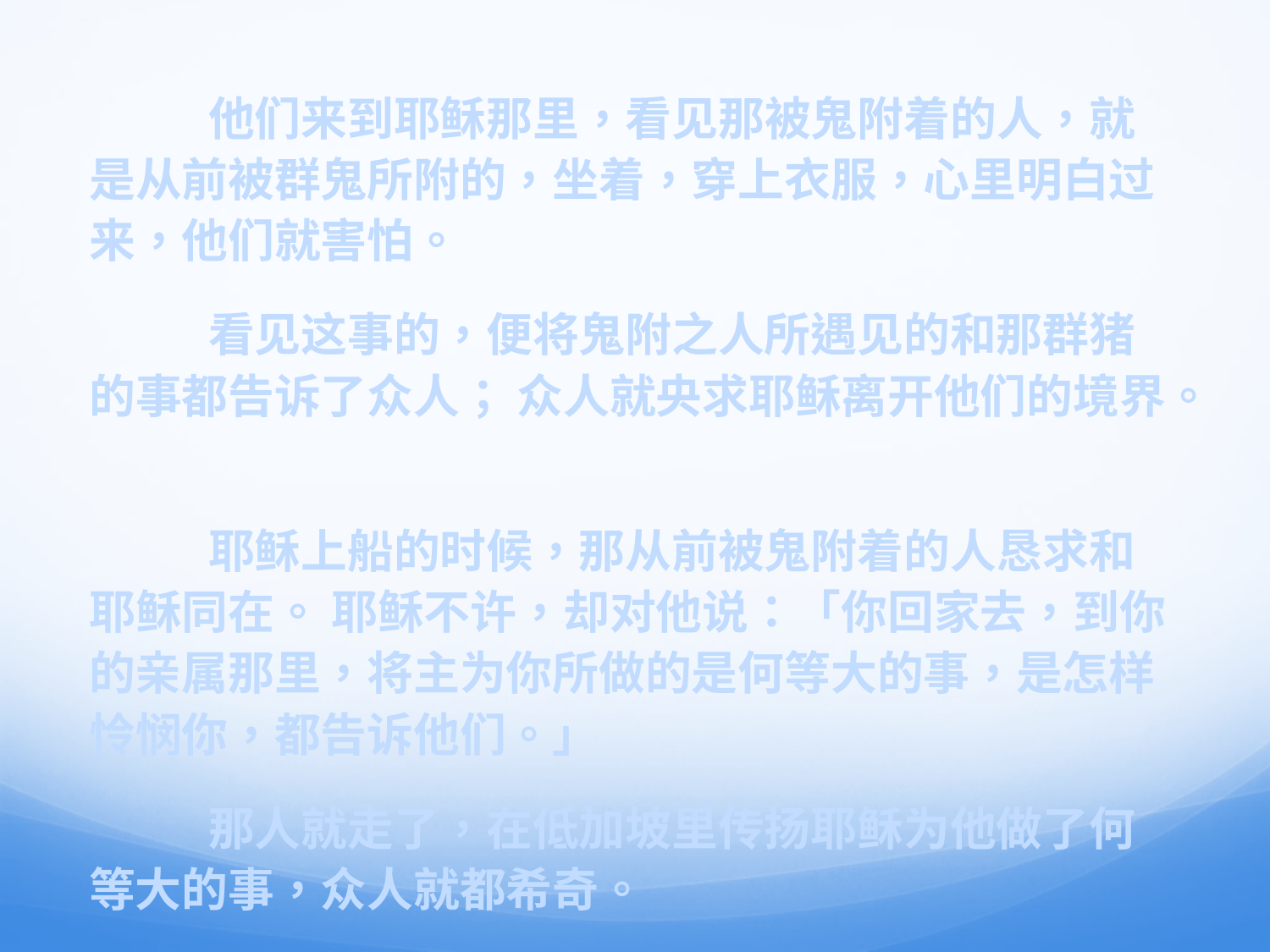

他们来到耶稣那里，看见那被鬼附着的人，就是从前被群鬼所附的，坐着，穿上衣服，心里明白过来，他们就害怕。
	看见这事的，便将鬼附之人所遇见的和那群猪的事都告诉了众人； 众人就央求耶稣离开他们的境界。
	耶稣上船的时候，那从前被鬼附着的人恳求和耶稣同在。 耶稣不许，却对他说：「你回家去，到你的亲属那里，将主为你所做的是何等大的事，是怎样怜悯你，都告诉他们。」
	那人就走了，在低加坡里传扬耶稣为他做了何等大的事，众人就都希奇。